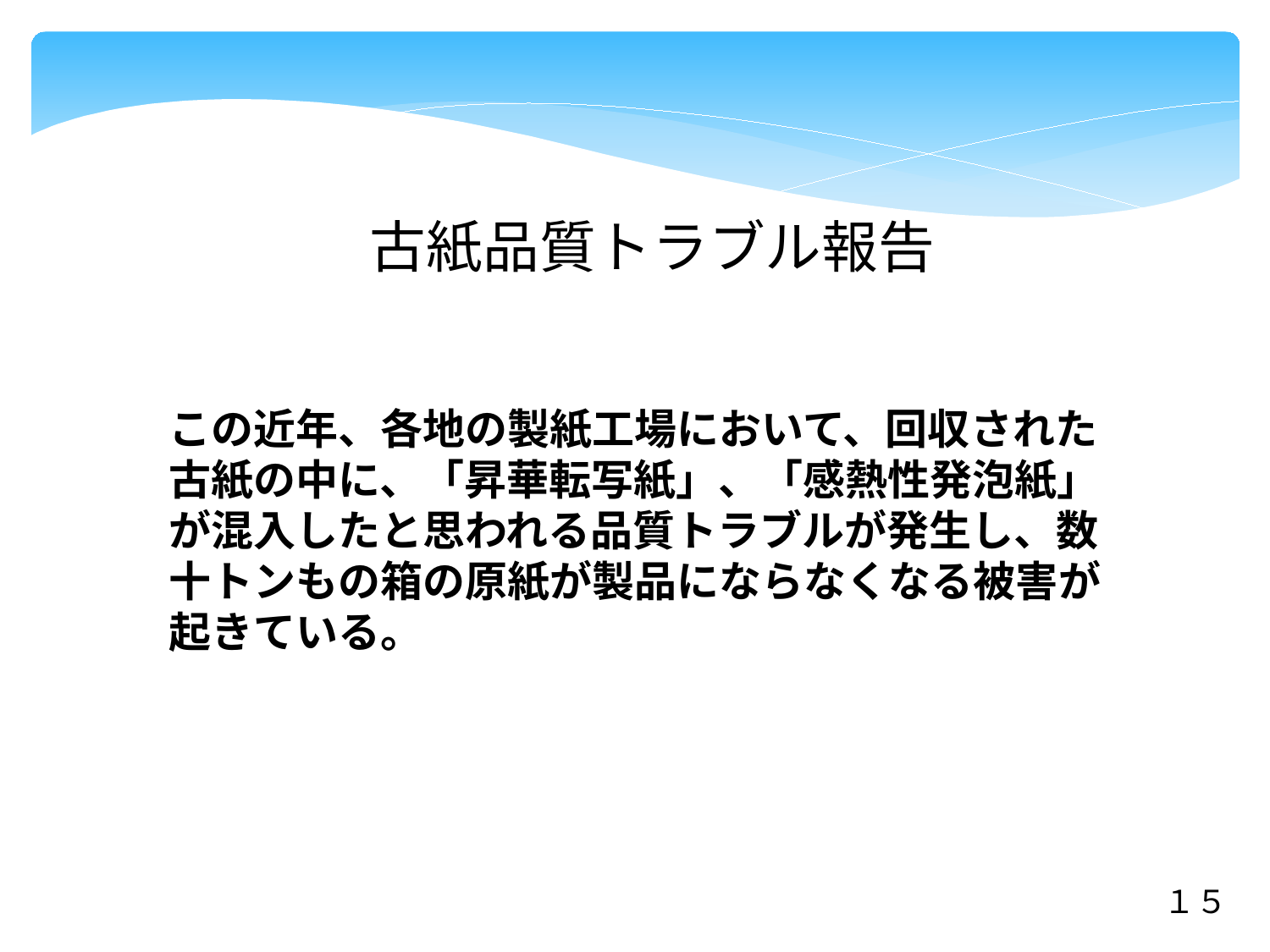

古紙品質トラブル報告
この近年、各地の製紙工場において、回収された古紙の中に、「昇華転写紙」、「感熱性発泡紙」が混入したと思われる品質トラブルが発生し、数十トンもの箱の原紙が製品にならなくなる被害が起きている。
１５